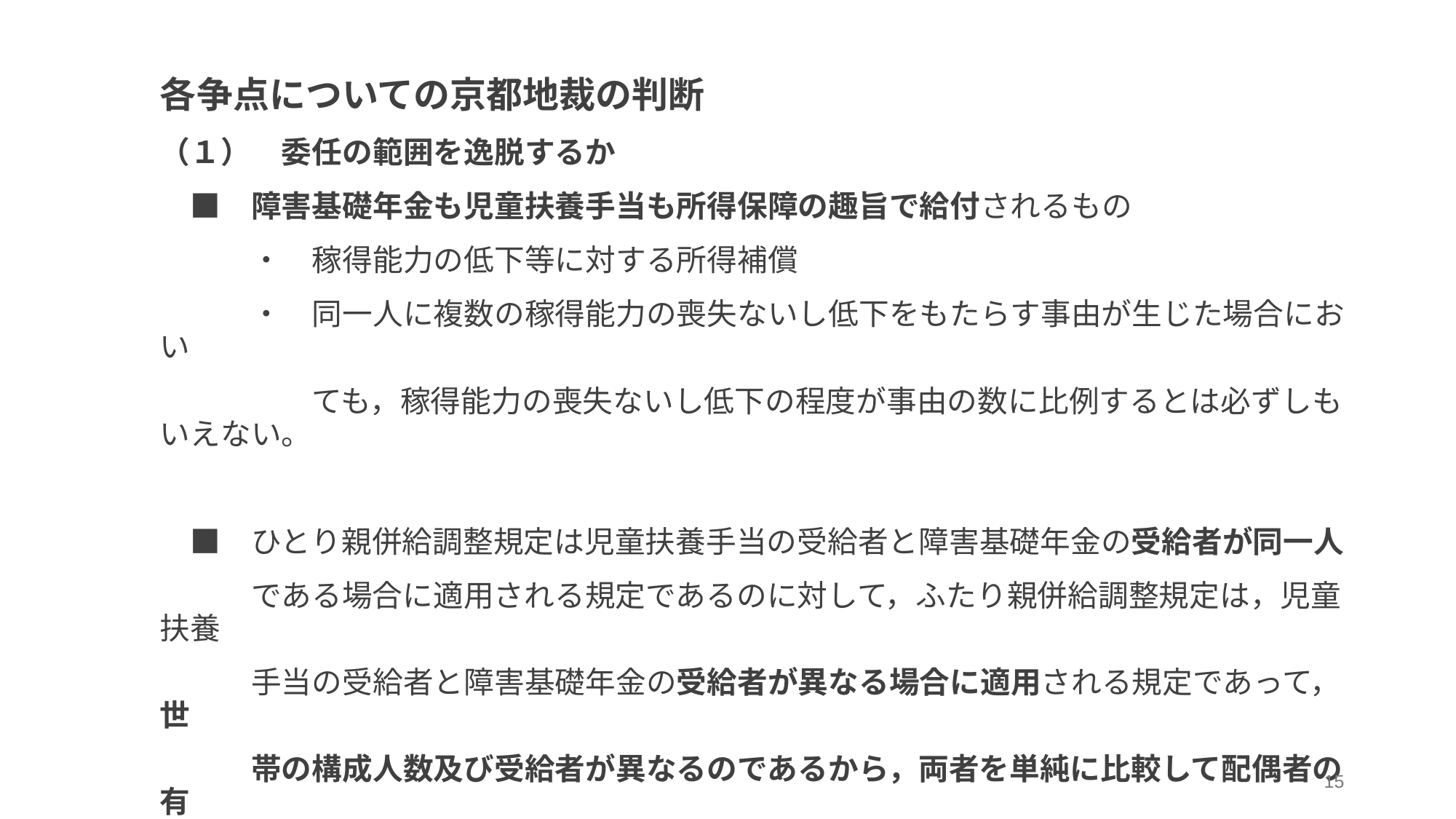

各争点についての京都地裁の判断
（１）　委任の範囲を逸脱するか
　■　障害基礎年金も児童扶養手当も所得保障の趣旨で給付されるもの
　　　・　稼得能力の低下等に対する所得補償
　　　・　同一人に複数の稼得能力の喪失ないし低下をもたらす事由が生じた場合におい
　　　　　ても，稼得能力の喪失ないし低下の程度が事由の数に比例するとは必ずしもいえない。

　■　ひとり親併給調整規定は児童扶養手当の受給者と障害基礎年金の受給者が同一人
　　　である場合に適用される規定であるのに対して，ふたり親併給調整規定は，児童扶養
　　　手当の受給者と障害基礎年金の受給者が異なる場合に適用される規定であって，世
　　　帯の構成人数及び受給者が異なるのであるから，両者を単純に比較して配偶者の有
　　　無による差別ないし不均衡があるなどということはできない。
　　→本件併給調整規定は委任の範囲を逸脱しない
15